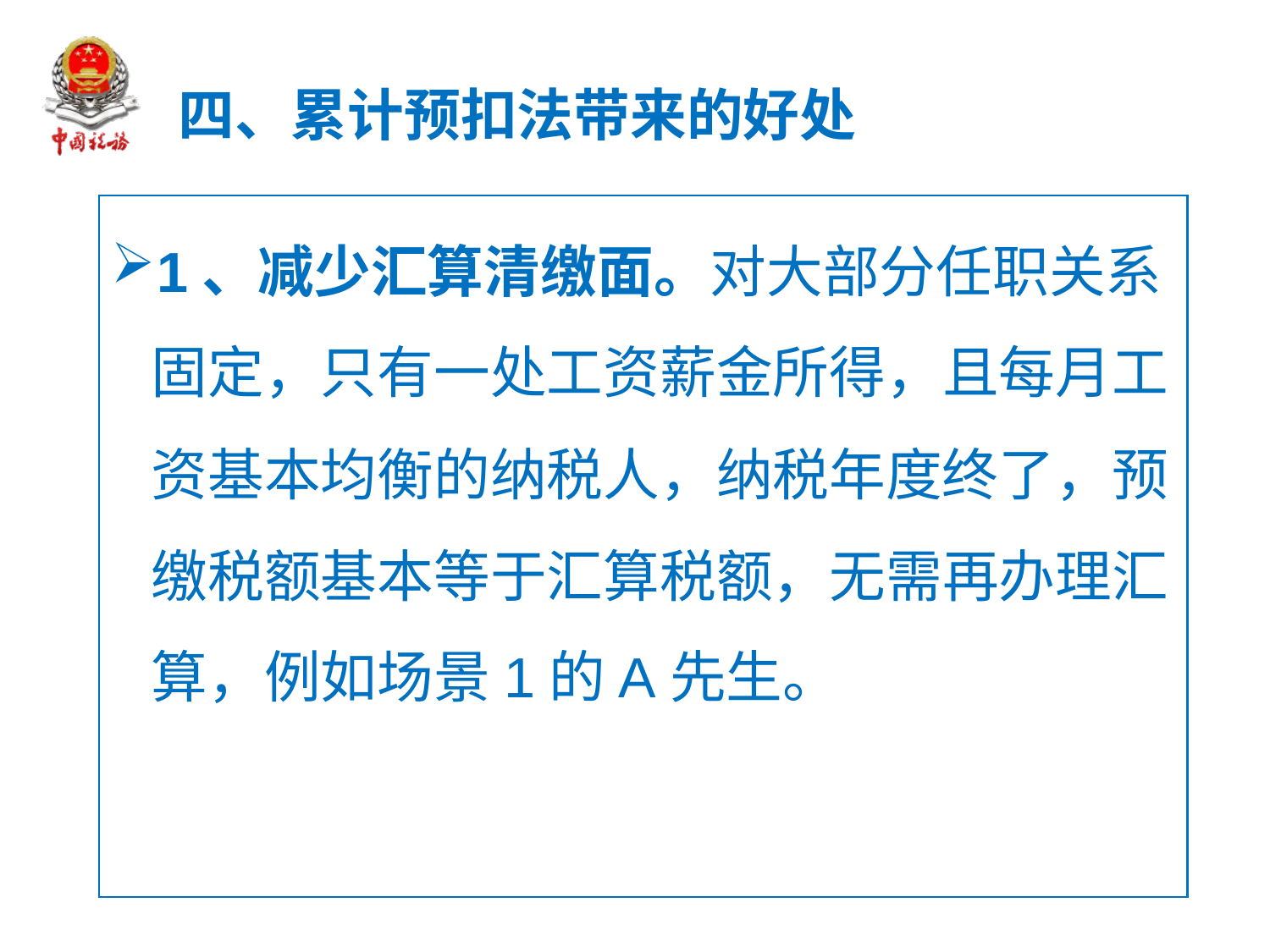

四、累计预扣法带来的好处

1、减少汇算清缴面。对大部分任职关系固定，只有一处工资薪金所得，且每月工资基本均衡的纳税人，纳税年度终了，预缴税额基本等于汇算税额，无需再办理汇算，例如场景1的A先生。